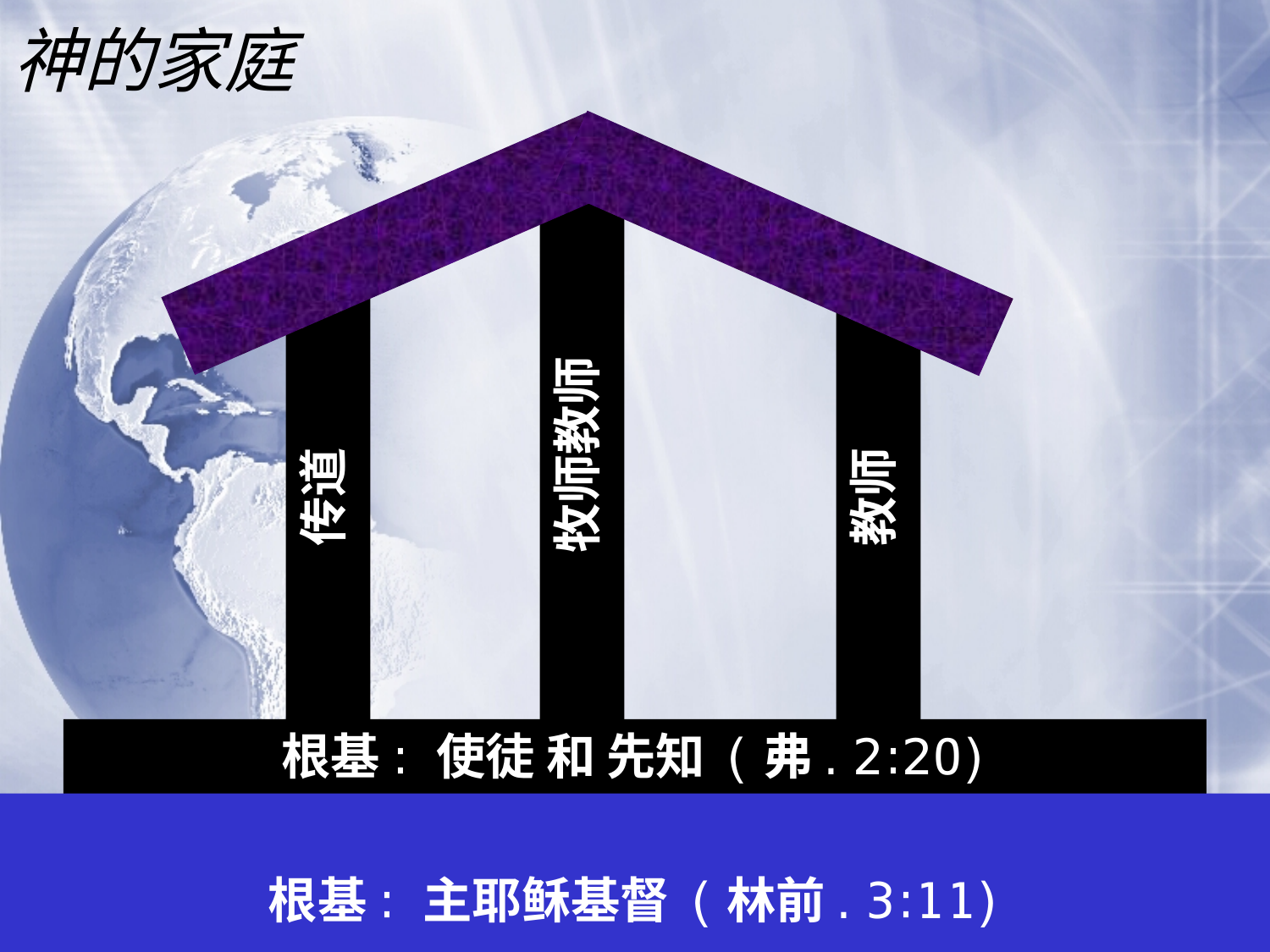

# 神的家庭

牧师教师
传道
教师
根基: 使徒 和 先知 (弗. 2:20)

根基: 主耶稣基督 (林前. 3:11)